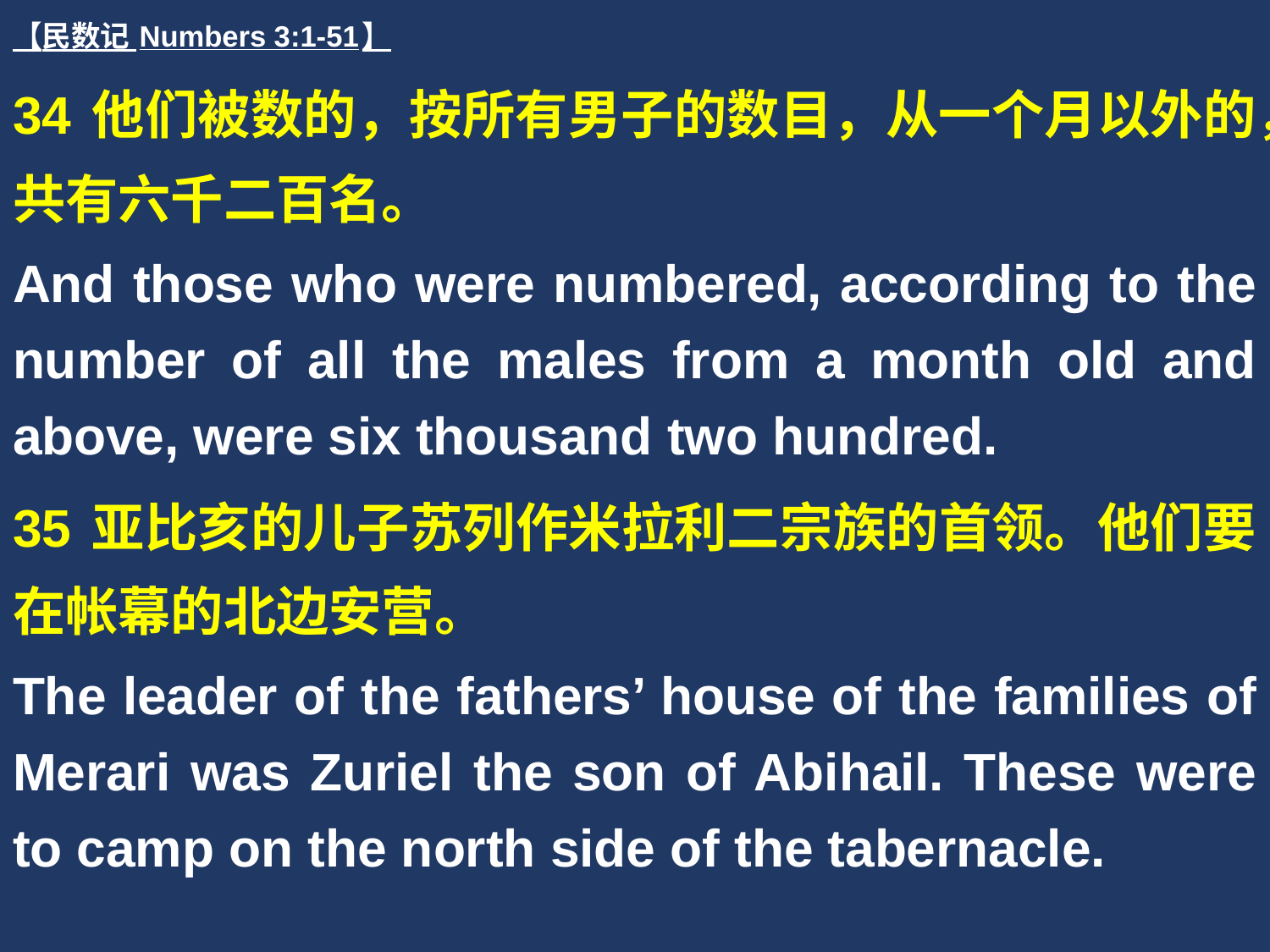

【民数记 Numbers 3:1-51】
34 他们被数的，按所有男子的数目，从一个月以外的，共有六千二百名。
And those who were numbered, according to the number of all the males from a month old and above, were six thousand two hundred.
35 亚比亥的儿子苏列作米拉利二宗族的首领。他们要在帐幕的北边安营。
The leader of the fathers’ house of the families of Merari was Zuriel the son of Abihail. These were to camp on the north side of the tabernacle.